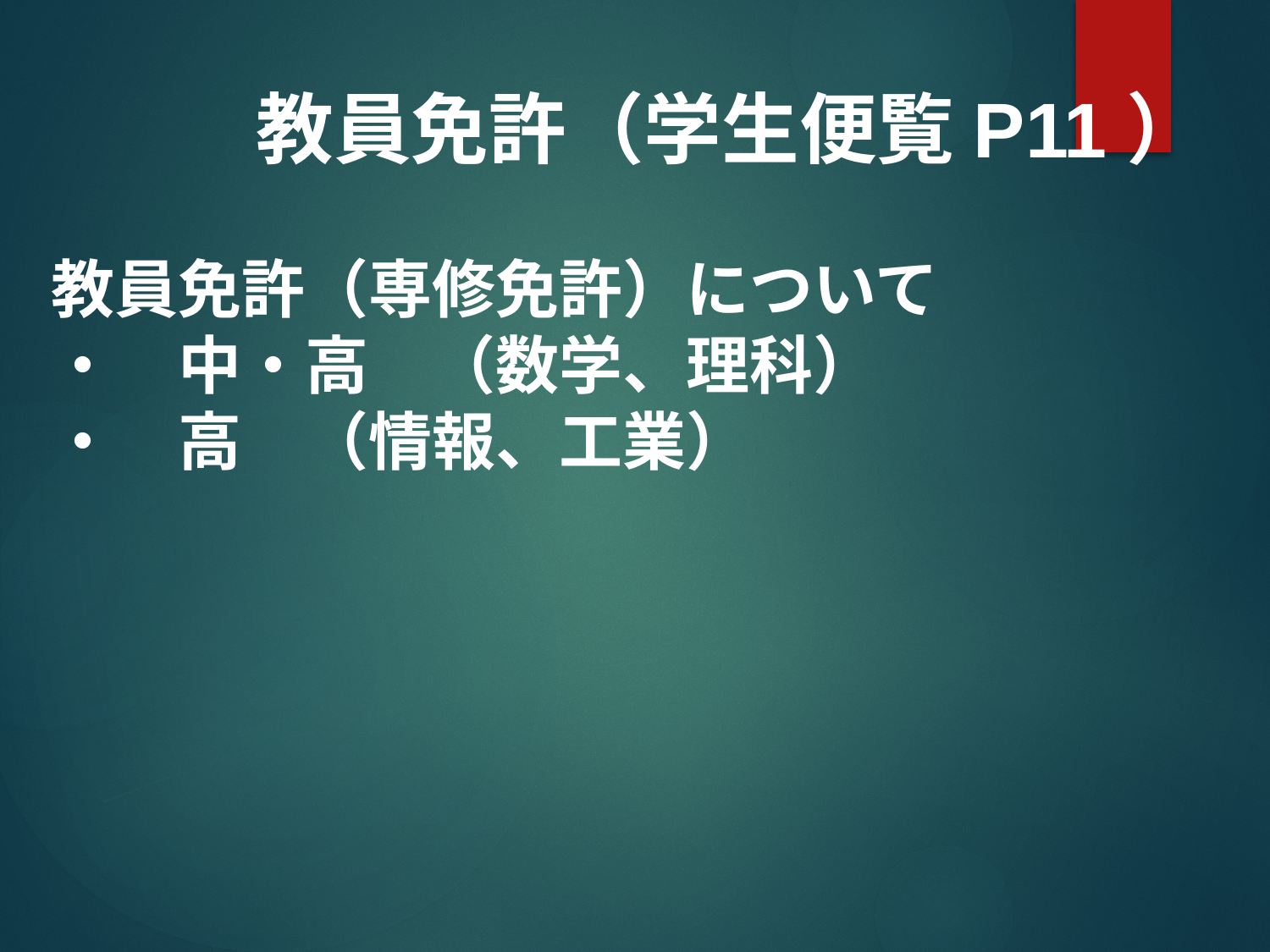

教員免許（学生便覧P11）

教員免許（専修免許）について
・　中・高　（数学、理科）
・　高　（情報、工業）